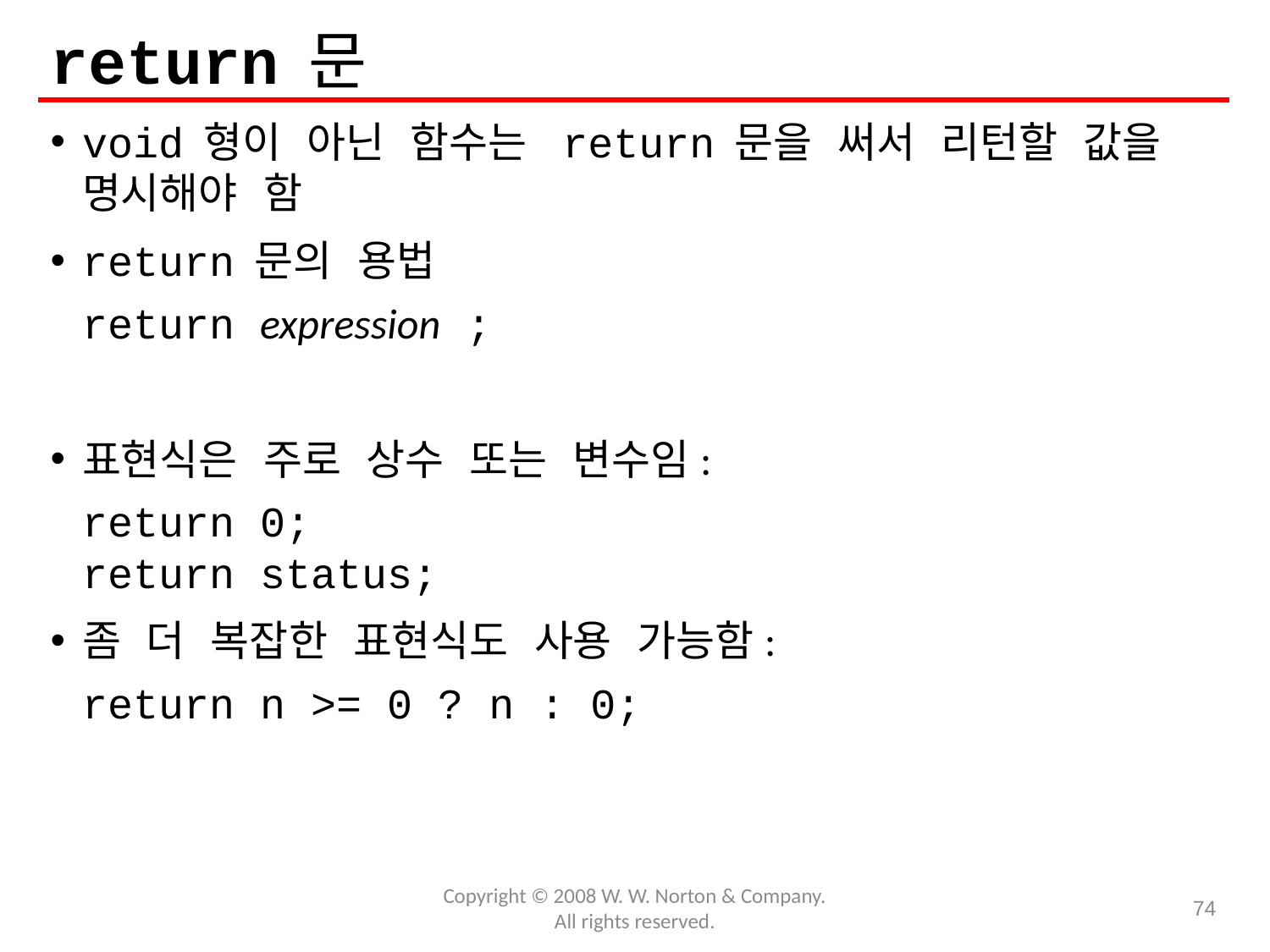

# return 문
void 형이 아닌 함수는 return 문을 써서 리턴할 값을 명시해야 함
return 문의 용법
	return expression ;

표현식은 주로 상수 또는 변수임:
	return 0;
	return status;
좀 더 복잡한 표현식도 사용 가능함:
	return n >= 0 ? n : 0;
Copyright © 2008 W. W. Norton & Company.
All rights reserved.
74